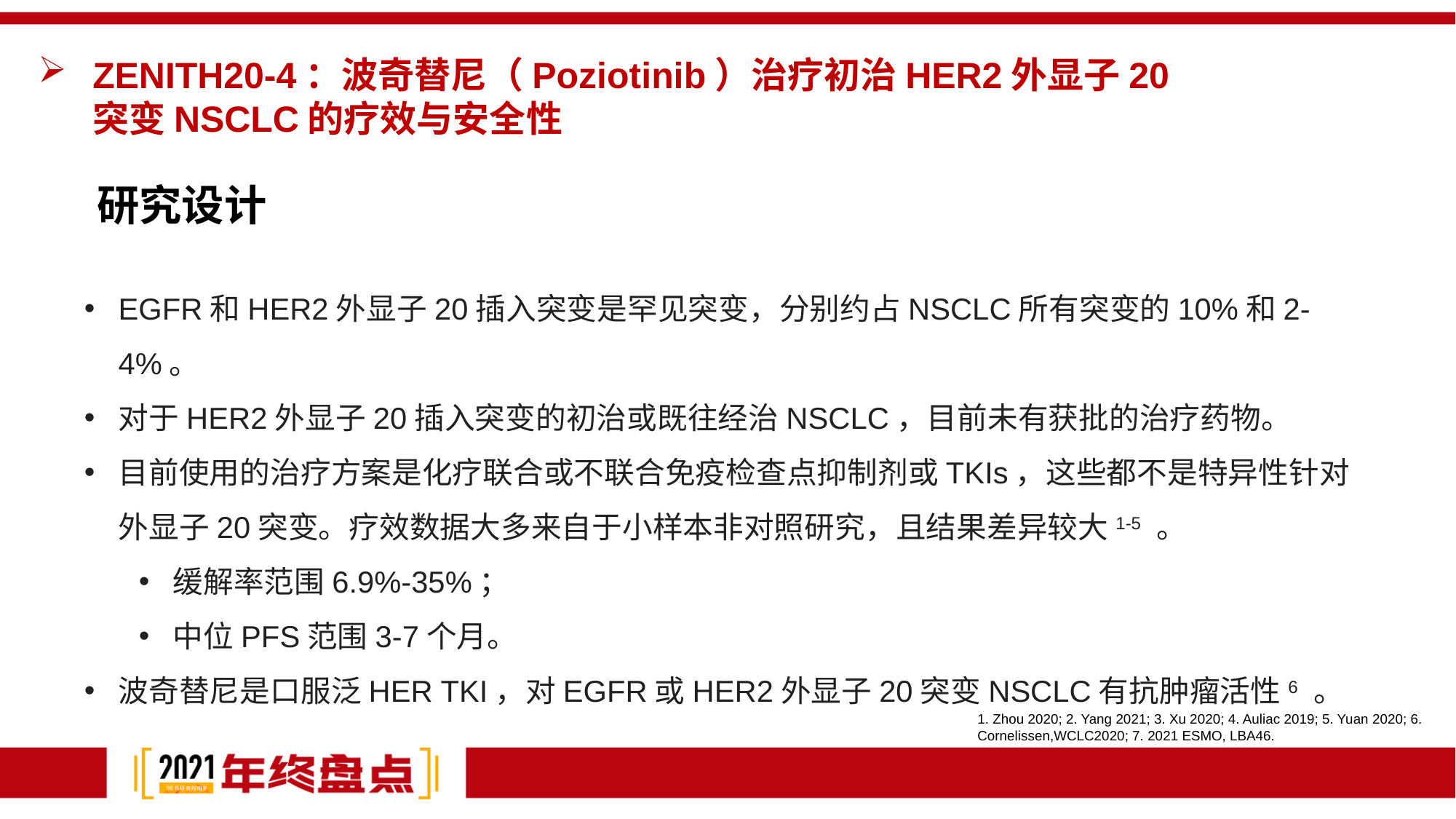

ZENITH20-4：波奇替尼（Poziotinib）治疗初治HER2外显子20突变NSCLC的疗效与安全性
研究设计
EGFR和HER2外显子20插入突变是罕见突变，分别约占NSCLC所有突变的10%和2-4%。
对于HER2外显子20插入突变的初治或既往经治NSCLC，目前未有获批的治疗药物。
目前使用的治疗方案是化疗联合或不联合免疫检查点抑制剂或TKIs，这些都不是特异性针对外显子20突变。疗效数据大多来自于小样本非对照研究，且结果差异较大1-5 。
缓解率范围6.9%-35%；
中位PFS范围3-7个月。
波奇替尼是口服泛HER TKI，对EGFR或HER2外显子20突变NSCLC有抗肿瘤活性6 。
1. Zhou 2020; 2. Yang 2021; 3. Xu 2020; 4. Auliac 2019; 5. Yuan 2020; 6. Cornelissen,WCLC2020; 7. 2021 ESMO, LBA46.